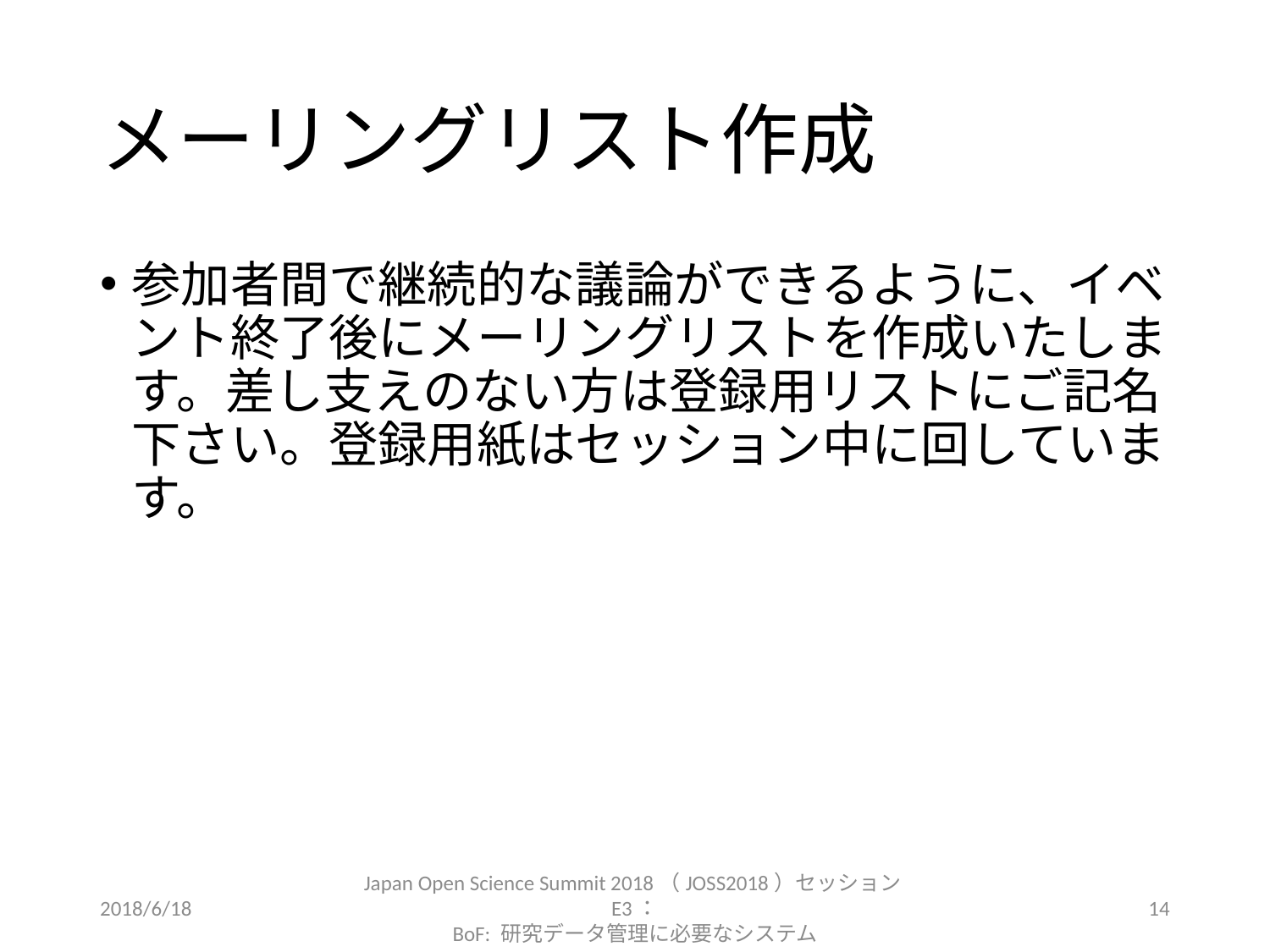

# メーリングリスト作成
参加者間で継続的な議論ができるように、イベント終了後にメーリングリストを作成いたします。差し支えのない方は登録用リストにご記名下さい。登録用紙はセッション中に回しています。
2018/6/18
Japan Open Science Summit 2018（JOSS2018）セッションE3：
BoF: 研究データ管理に必要なシステム
14